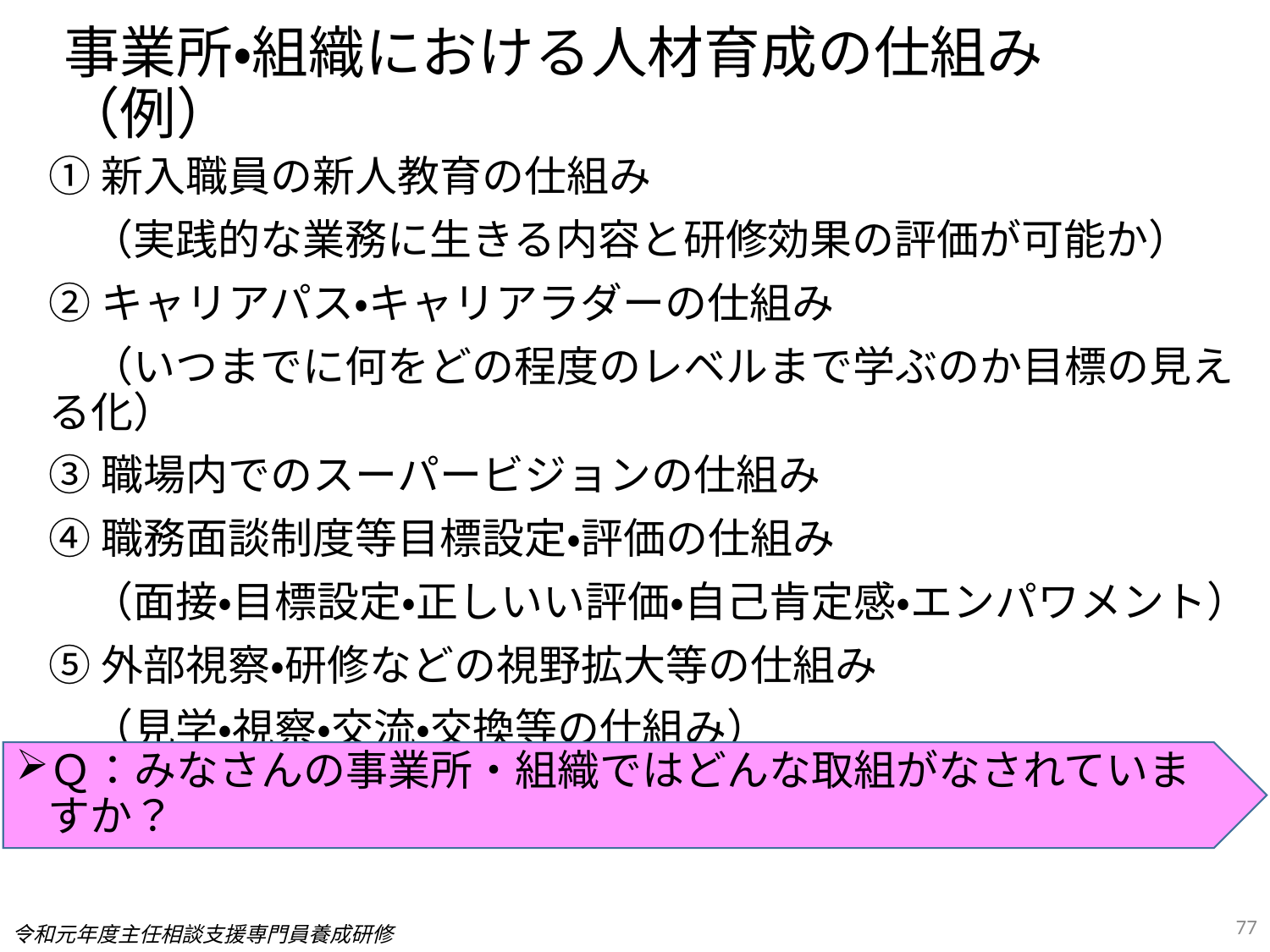

# 事業所・組織における人材育成の仕組み（例）
①新入職員の新人教育の仕組み
　（実践的な業務に生きる内容と研修効果の評価が可能か）
②キャリアパス・キャリアラダーの仕組み
　（いつまでに何をどの程度のレベルまで学ぶのか目標の見える化）
③職場内でのスーパービジョンの仕組み
④職務面談制度等目標設定・評価の仕組み
　（面接・目標設定・正しいい評価・自己肯定感・エンパワメント）
⑤外部視察・研修などの視野拡大等の仕組み
　（見学・視察・交流・交換等の仕組み）

Ｑ：みなさんの事業所・組織ではどんな取組がなされていますか？
77
令和元年度主任相談支援専門員養成研修